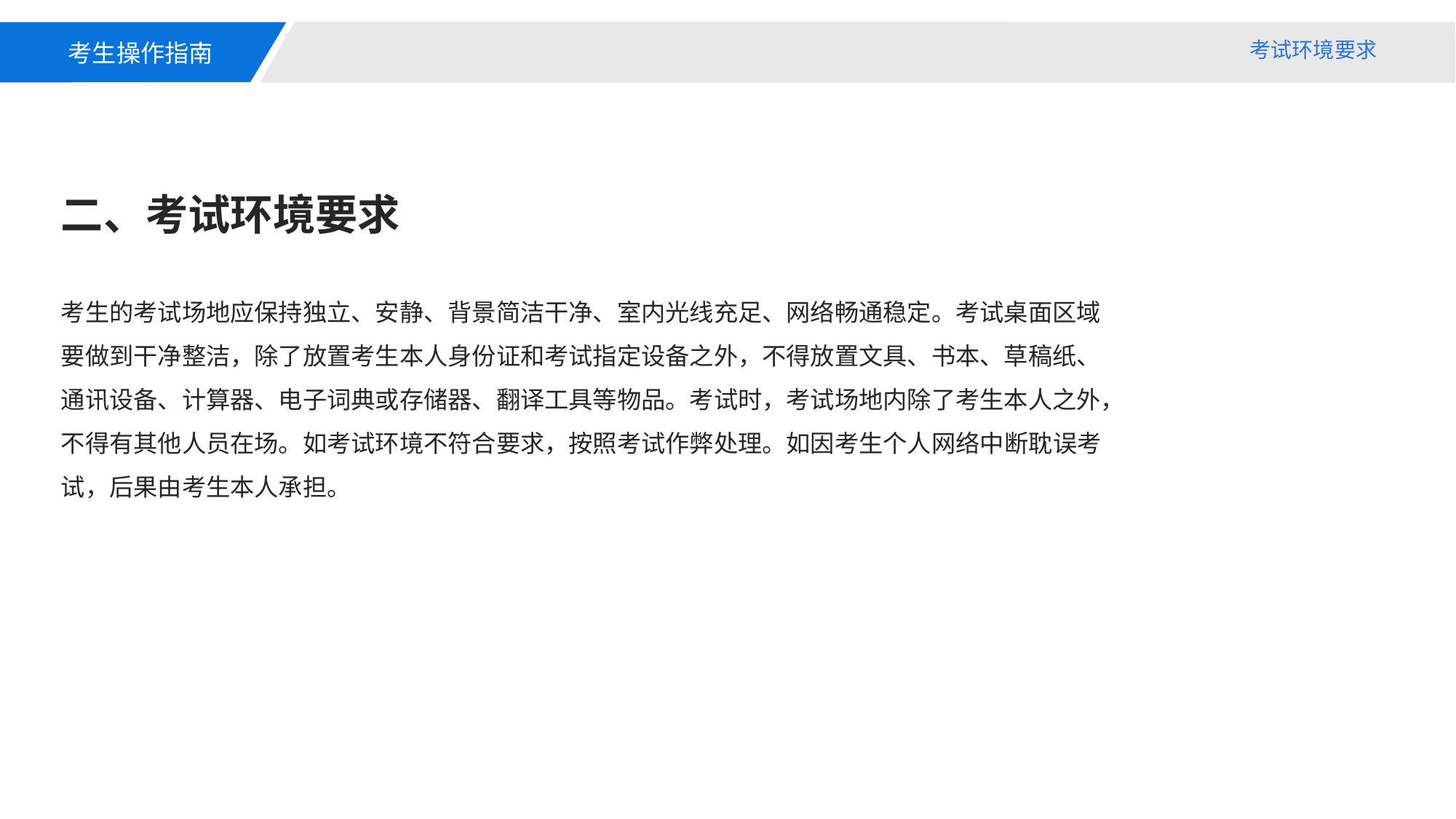

考生操作指南

考试环境要求

二、考试环境要求
考生的考试场地应保持独立、安静、背景简洁干净、室内光线充足、网络畅通稳定。考试桌面区域要做到干净整洁，除了放置考生本人身份证和考试指定设备之外，不得放置文具、书本、草稿纸、通讯设备、计算器、电子词典或存储器、翻译工具等物品。考试时，考试场地内除了考生本人之外，不得有其他人员在场。如考试环境不符合要求，按照考试作弊处理。如因考生个人网络中断耽误考试，后果由考生本人承担。